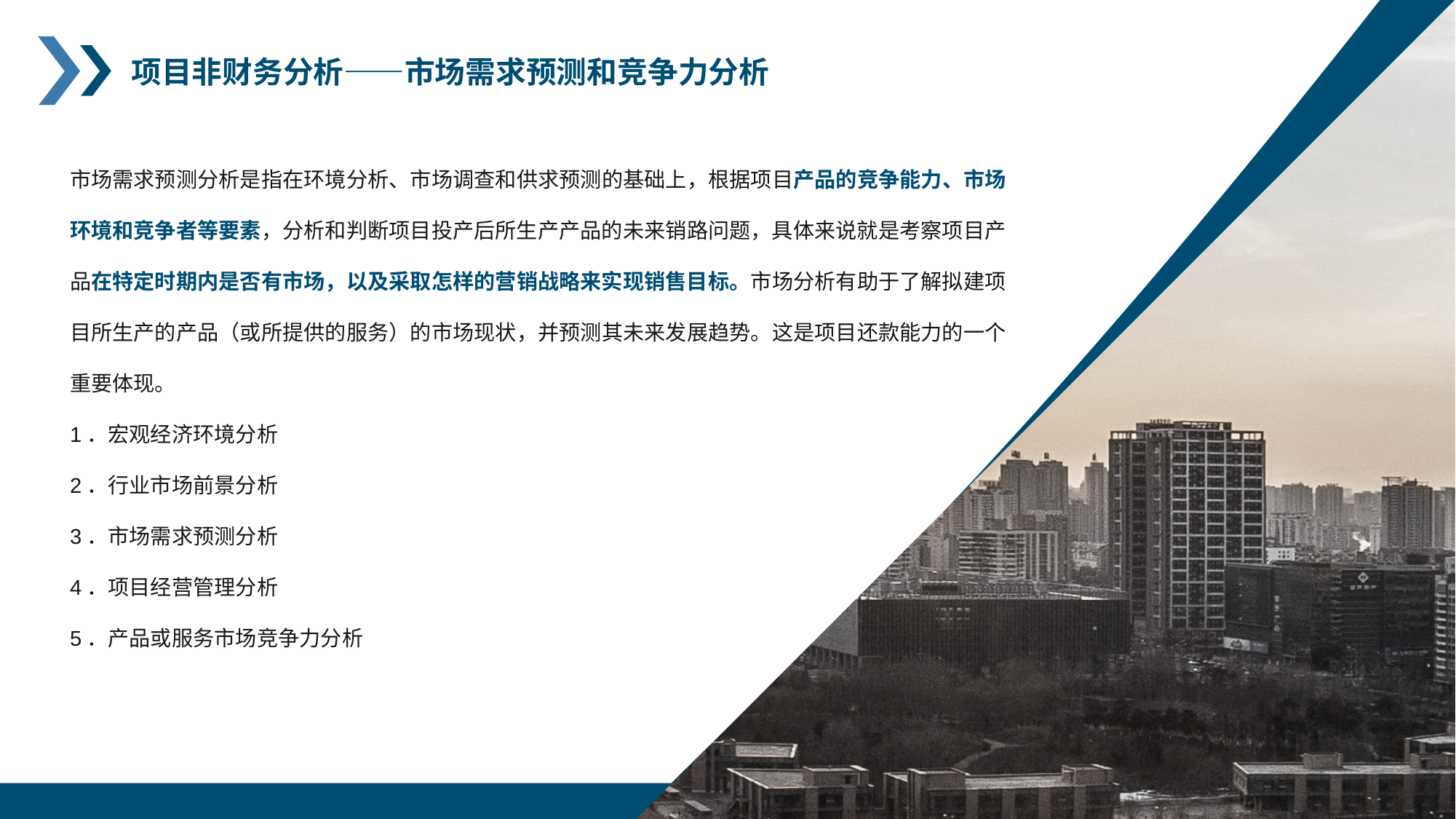

项目非财务分析——市场需求预测和竞争力分析
市场需求预测分析是指在环境分析、市场调查和供求预测的基础上，根据项目产品的竞争能力、市场环境和竞争者等要素，分析和判断项目投产后所生产产品的未来销路问题，具体来说就是考察项目产品在特定时期内是否有市场，以及采取怎样的营销战略来实现销售目标。市场分析有助于了解拟建项目所生产的产品（或所提供的服务）的市场现状，并预测其未来发展趋势。这是项目还款能力的一个重要体现。
1．宏观经济环境分析
2．行业市场前景分析
3．市场需求预测分析
4．项目经营管理分析
5．产品或服务市场竞争力分析